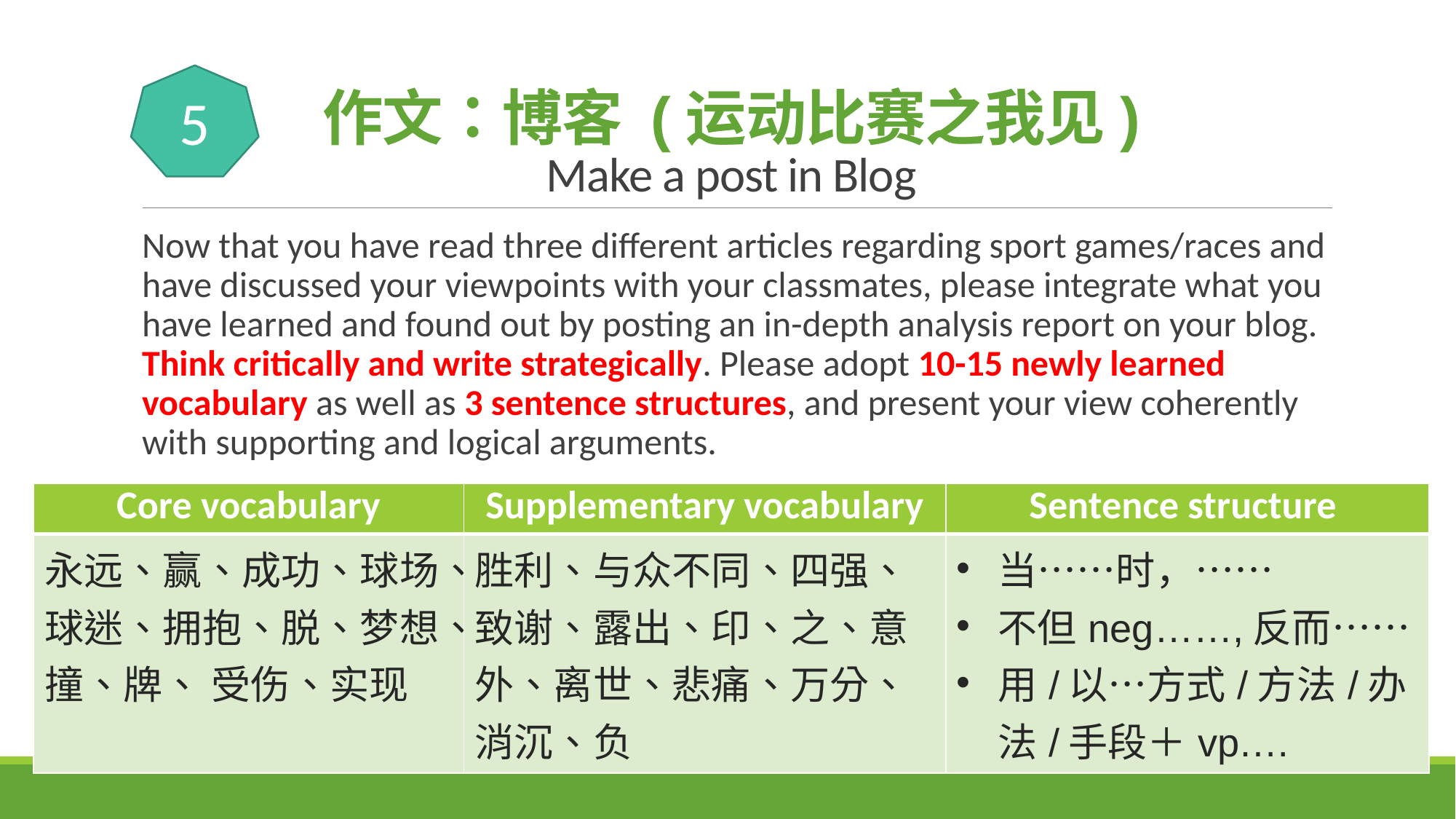

# 作文：博客 (运动比赛之我见) Make a post in Blog
5
Now that you have read three different articles regarding sport games/races and have discussed your viewpoints with your classmates, please integrate what you have learned and found out by posting an in-depth analysis report on your blog. Think critically and write strategically. Please adopt 10-15 newly learned vocabulary as well as 3 sentence structures, and present your view coherently with supporting and logical arguments.

| Core vocabulary | Supplementary vocabulary | Sentence structure |
| --- | --- | --- |
| 永远、赢、成功、球场、球迷、拥抱、脱、梦想、撞、牌、 受伤、实现 | 胜利、与众不同、四强、致谢、露出、印、之、意外、离世、悲痛、万分、消沉、负 | 当……时，…… 不但neg……,反而…… 用/以…方式/方法/办法/手段＋vp.… |